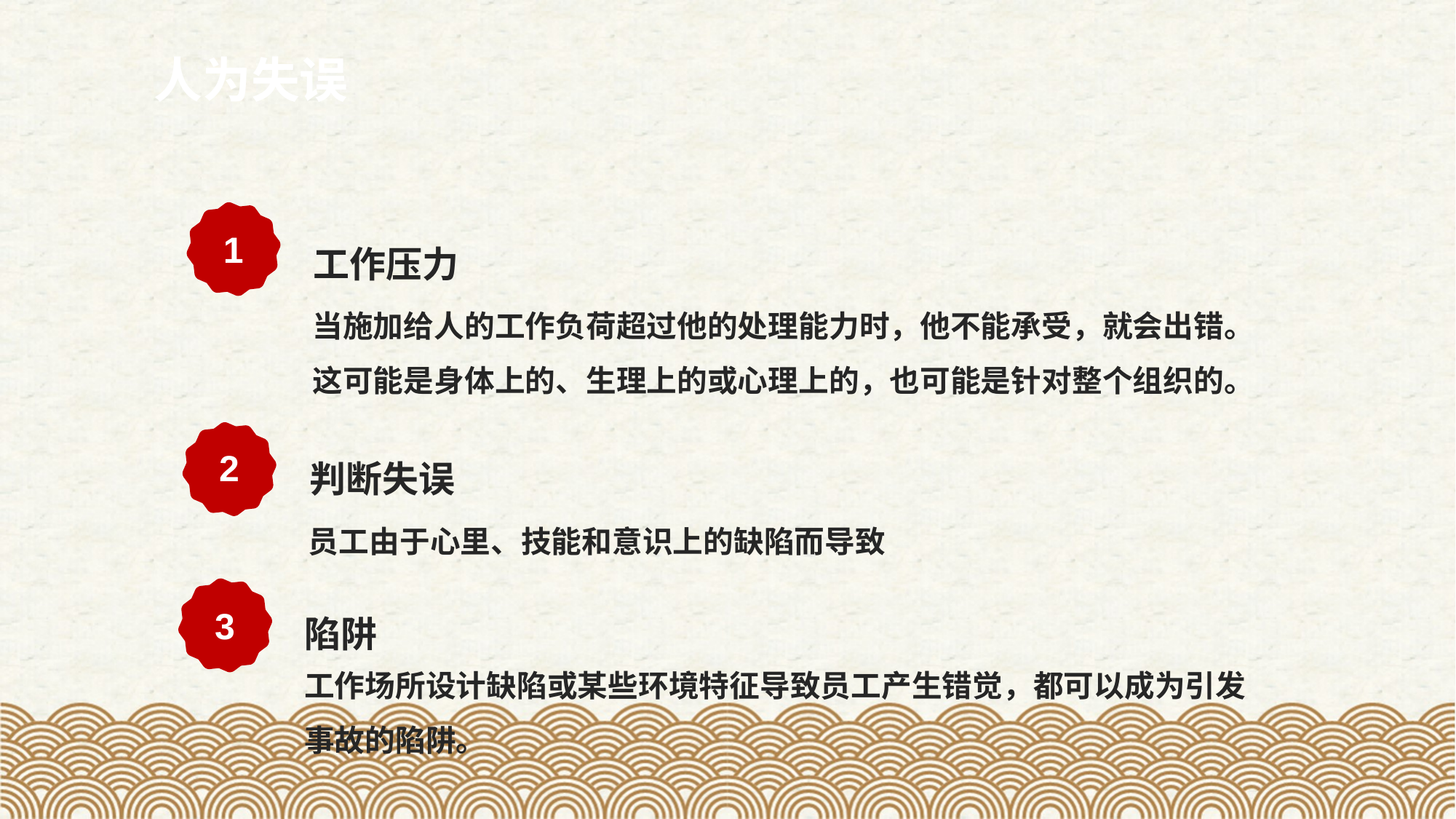

人为失误

工作压力
1
当施加给人的工作负荷超过他的处理能力时，他不能承受，就会出错。这可能是身体上的、生理上的或心理上的，也可能是针对整个组织的。

判断失误
2
员工由于心里、技能和意识上的缺陷而导致

陷阱
3
工作场所设计缺陷或某些环境特征导致员工产生错觉，都可以成为引发事故的陷阱。